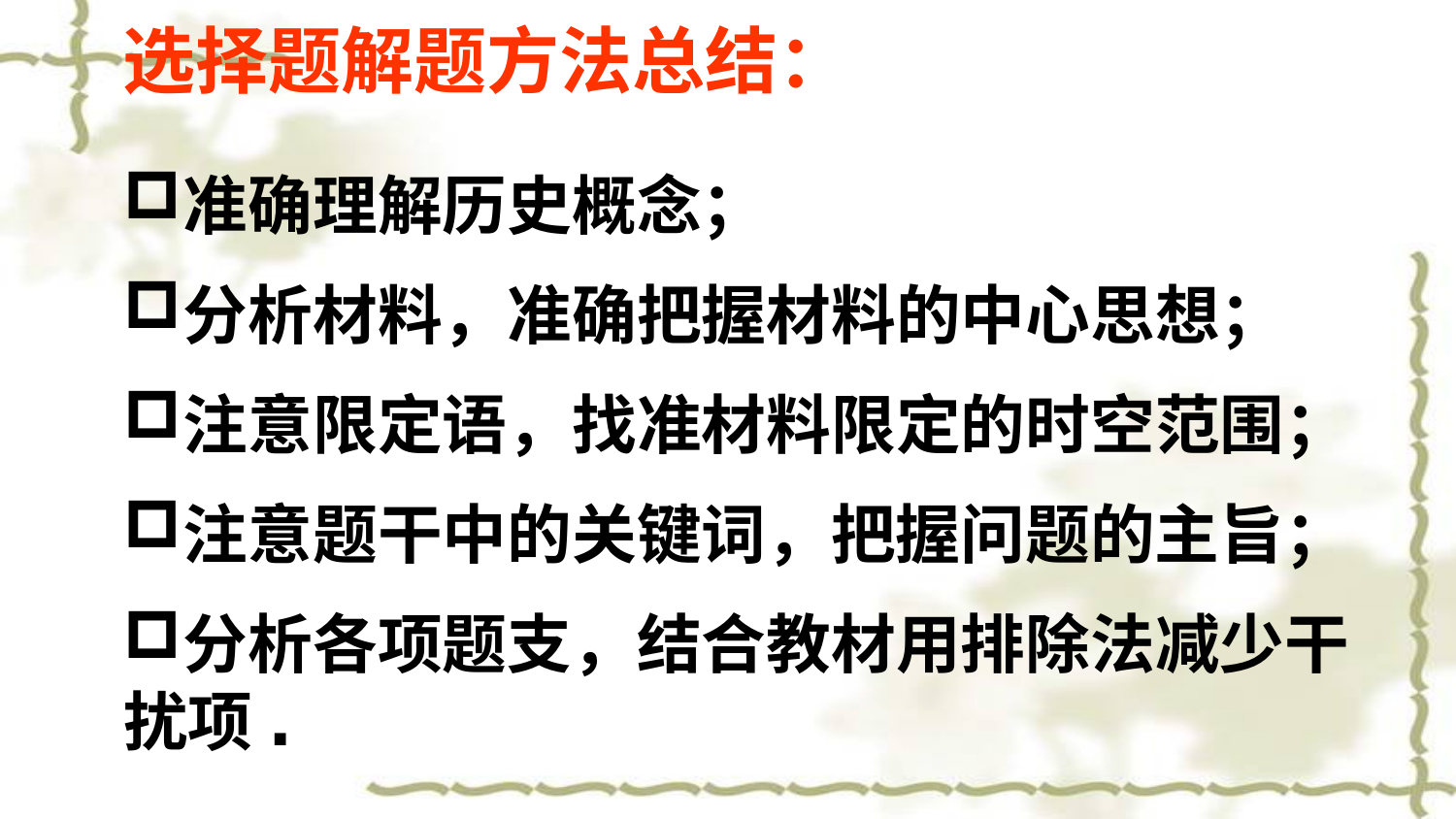

选择题解题方法总结：
准确理解历史概念；
分析材料，准确把握材料的中心思想；
注意限定语，找准材料限定的时空范围；
注意题干中的关键词，把握问题的主旨；
分析各项题支，结合教材用排除法减少干扰项.